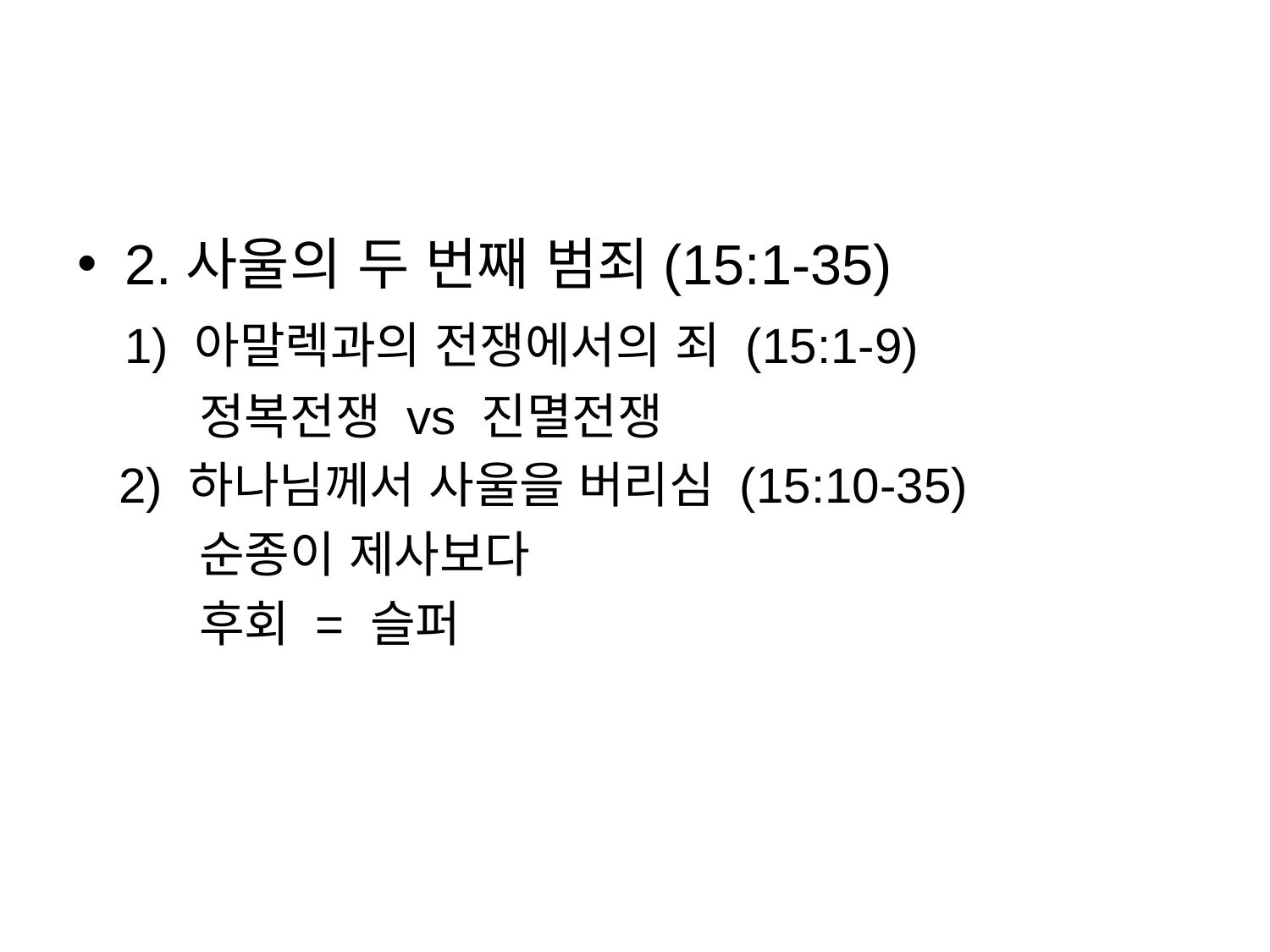

#
2.사울의 두 번째 범죄(15:1-35)
   1) 아말렉과의 전쟁에서의 죄 (15:1-9)
        정복전쟁 vs 진멸전쟁
   2) 하나님께서 사울을 버리심 (15:10-35)
        순종이 제사보다
        후회 = 슬퍼